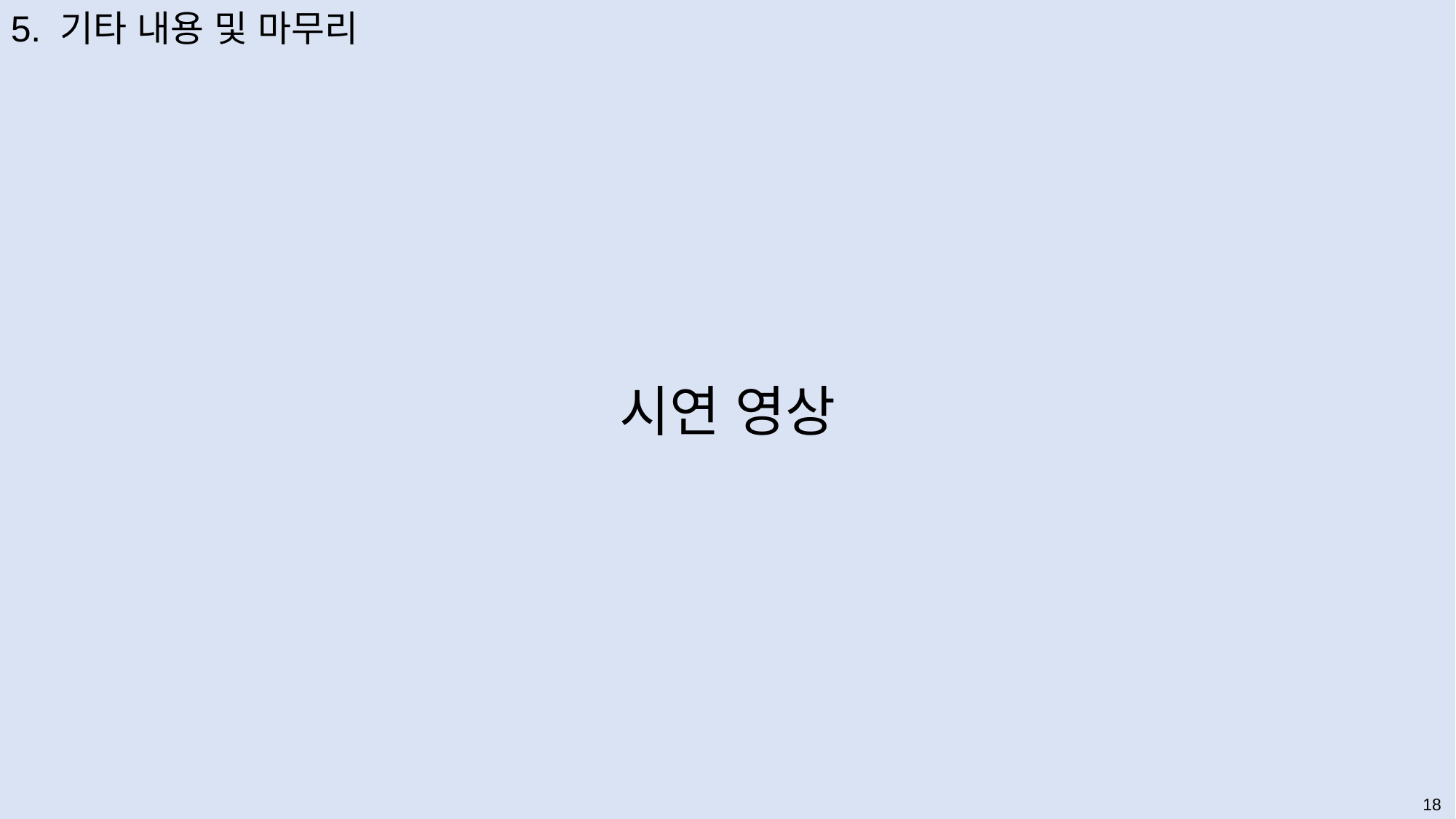

5. 기타 내용 및 마무리
시연 영상
18